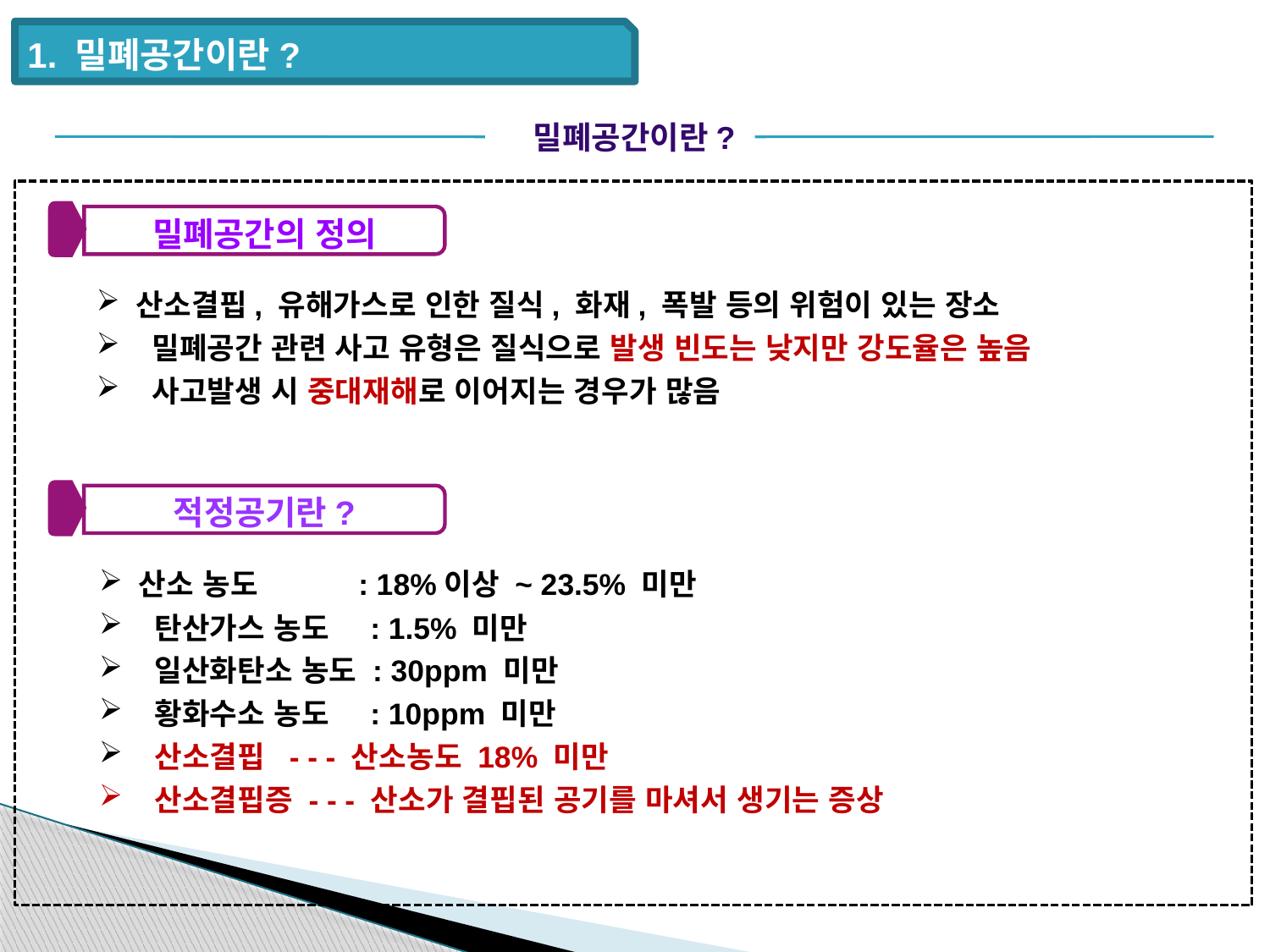

1. 밀폐공간이란?
밀폐공간이란?

밀폐공간의 정의
산소결핍, 유해가스로 인한 질식, 화재, 폭발 등의 위험이 있는 장소
 밀폐공간 관련 사고 유형은 질식으로 발생 빈도는 낮지만 강도율은 높음
 사고발생 시 중대재해로 이어지는 경우가 많음

적정공기란?
산소 농도           : 18%이상 ~ 23.5% 미만
 탄산가스 농도    : 1.5% 미만
 일산화탄소 농도 : 30ppm 미만
 황화수소 농도    : 10ppm 미만
 산소결핍  - - - 산소농도 18% 미만
 산소결핍증 - - - 산소가 결핍된 공기를 마셔서 생기는 증상